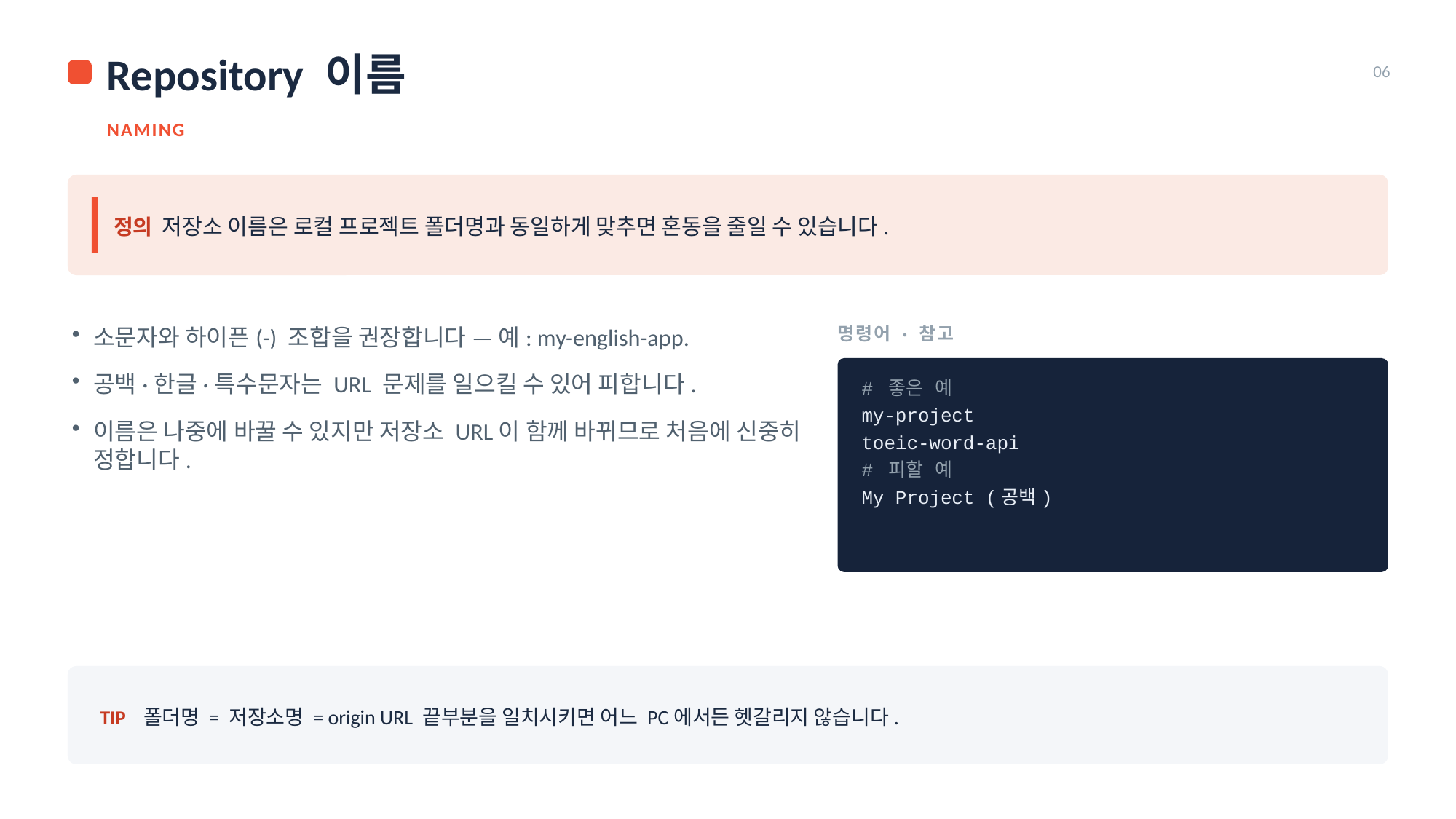

Repository 이름
06

NAMING

정의  저장소 이름은 로컬 프로젝트 폴더명과 동일하게 맞추면 혼동을 줄일 수 있습니다.

명령어 · 참고
소문자와 하이픈(-) 조합을 권장합니다 — 예: my-english-app.
공백·한글·특수문자는 URL 문제를 일으킬 수 있어 피합니다.
이름은 나중에 바꿀 수 있지만 저장소 URL이 함께 바뀌므로 처음에 신중히 정합니다.

# 좋은 예
my-project
toeic-word-api
# 피할 예
My Project (공백)

TIP   폴더명 = 저장소명 = origin URL 끝부분을 일치시키면 어느 PC에서든 헷갈리지 않습니다.